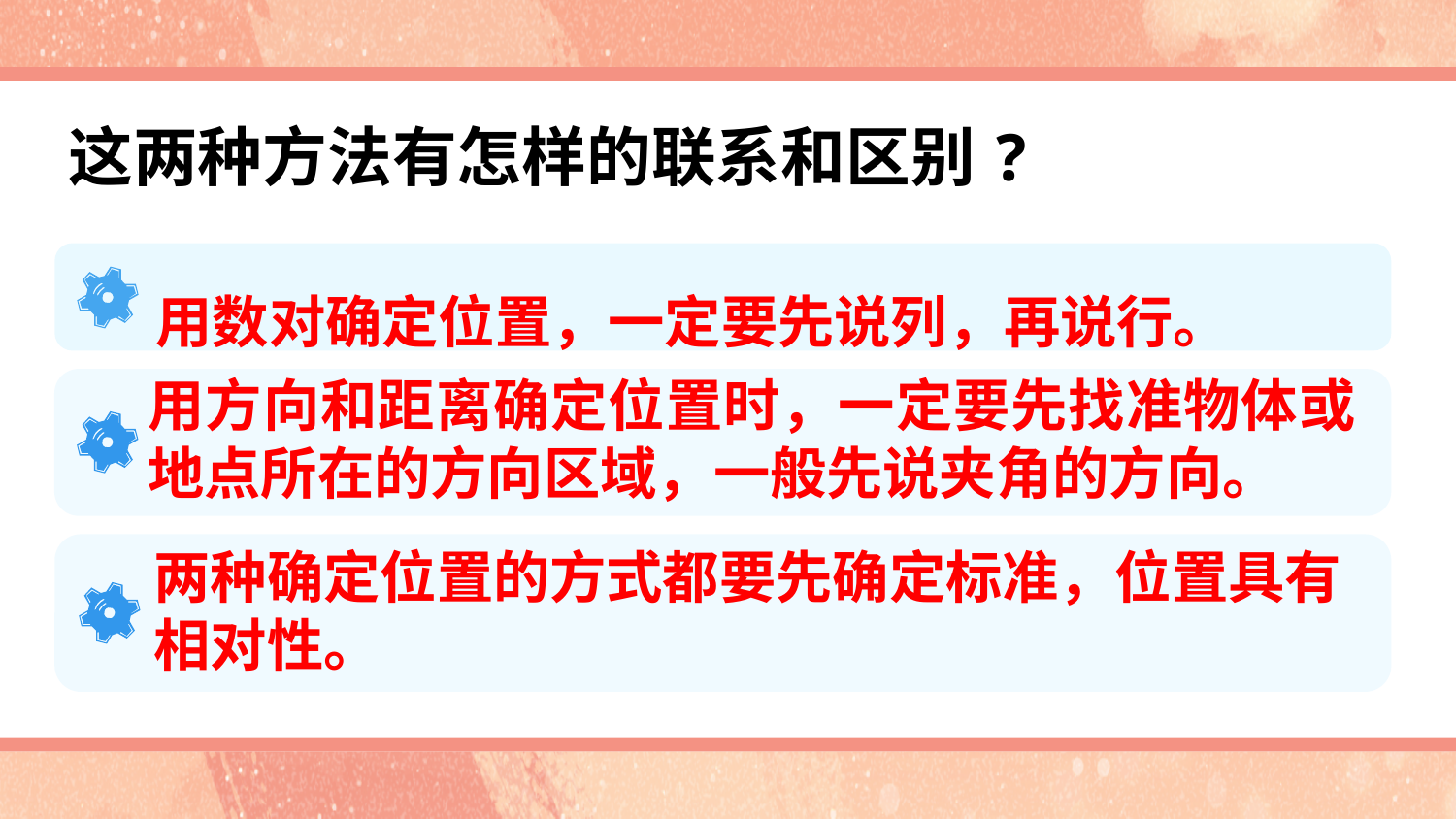

这两种方法有怎样的联系和区别?
用数对确定位置，一定要先说列，再说行。

用方向和距离确定位置时，一定要先找准物体或地点所在的方向区域，一般先说夹角的方向。

两种确定位置的方式都要先确定标准，位置具有相对性。